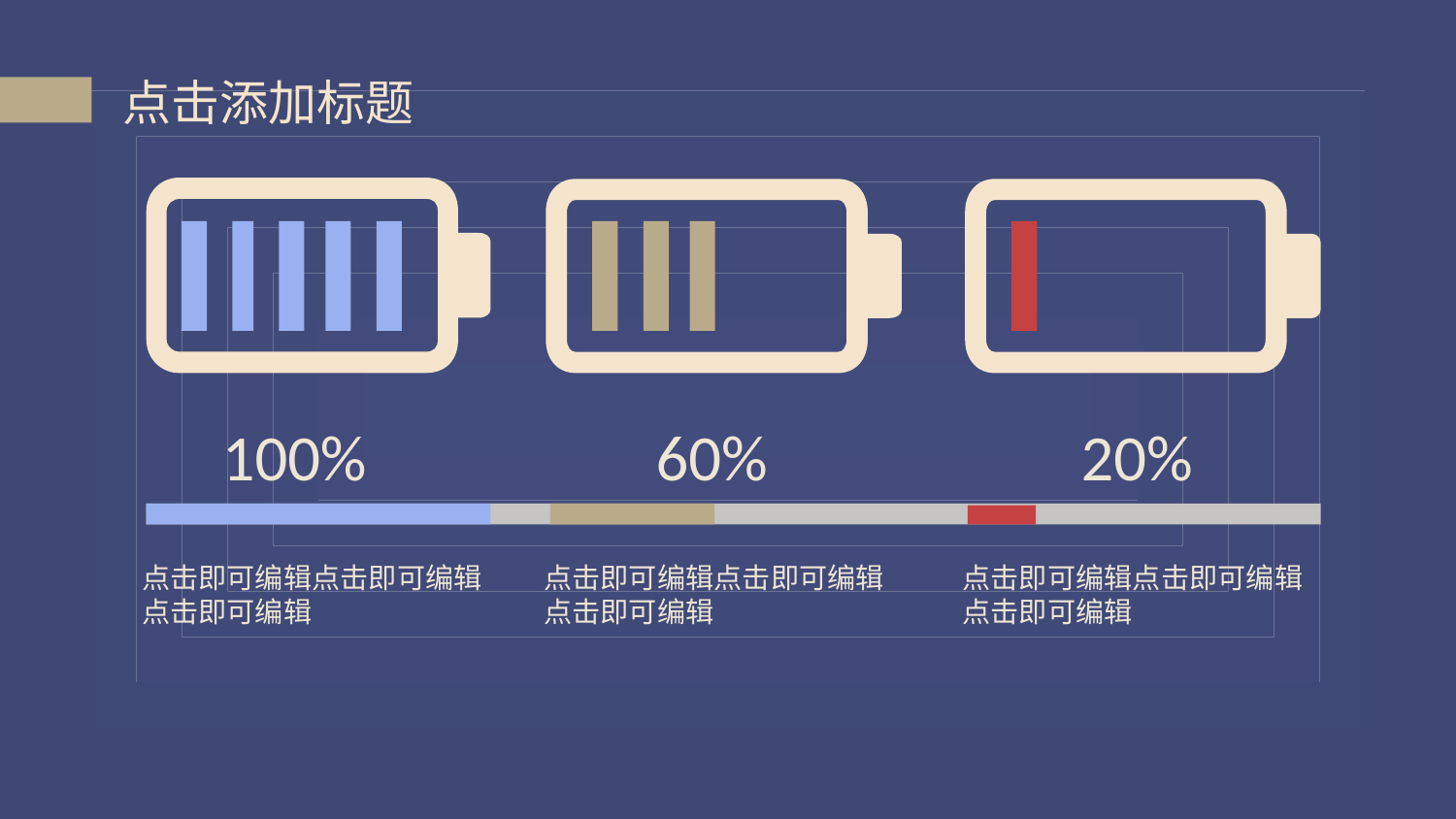

点击添加标题

100%
20%
60%

点击即可编辑点击即可编辑点击即可编辑
点击即可编辑点击即可编辑点击即可编辑
点击即可编辑点击即可编辑点击即可编辑